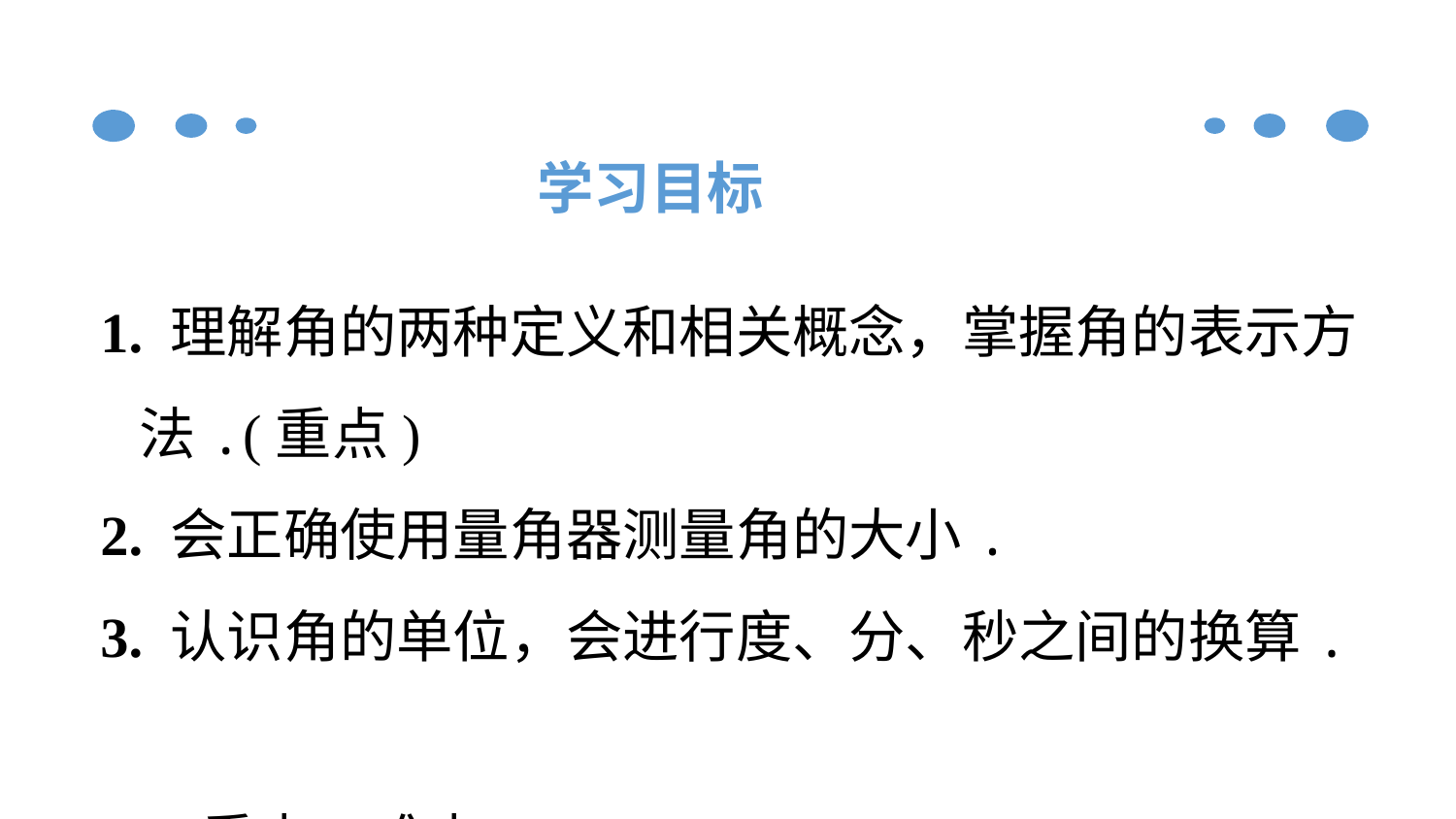

学习目标

1. 理解角的两种定义和相关概念，掌握角的表示方
  法.(重点)
2. 会正确使用量角器测量角的大小.
3. 认识角的单位，会进行度、分、秒之间的换算.
  (重点、难点)